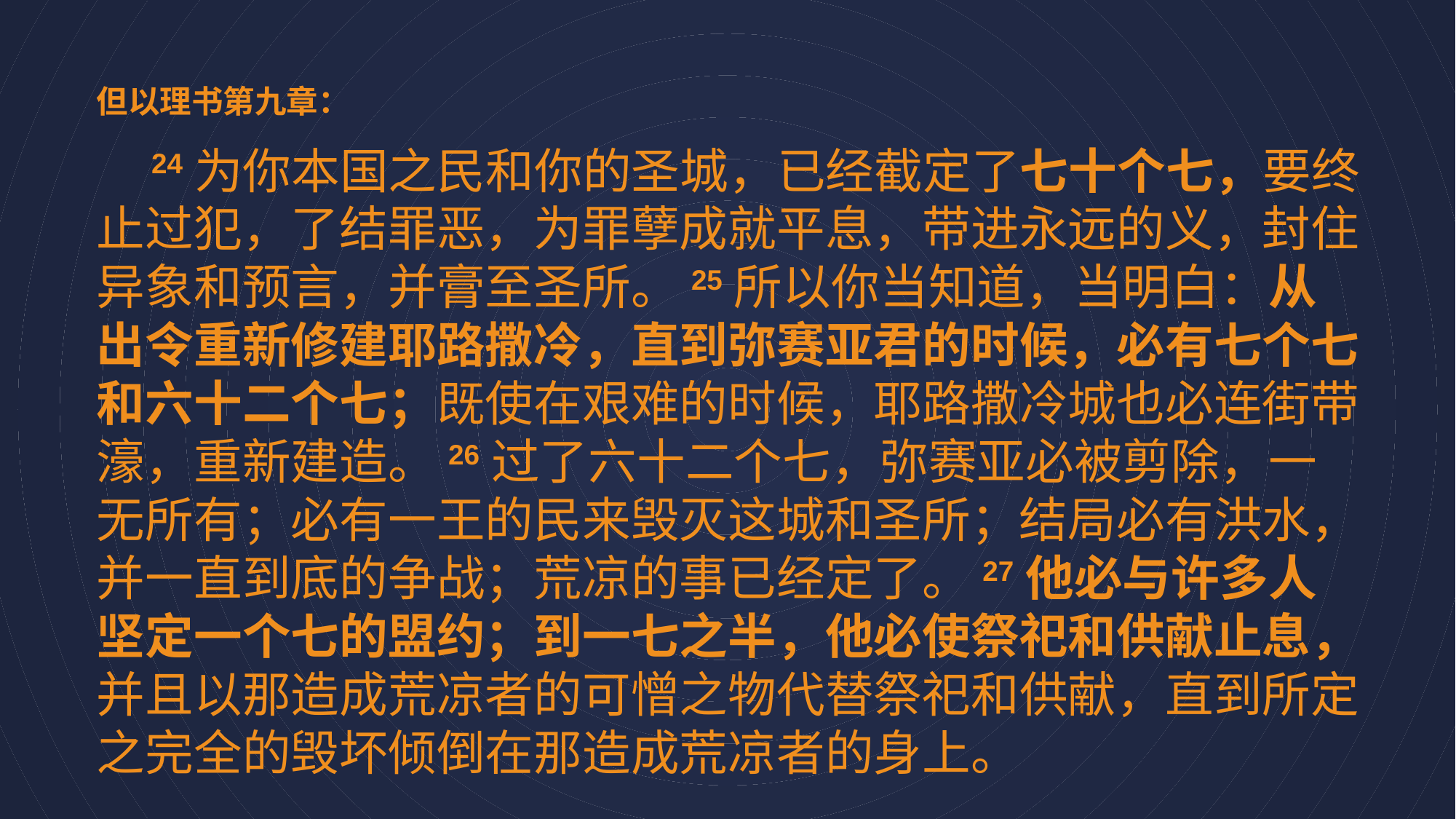

但以理书第九章：
       24为你本国之民和你的圣城，已经截定了七十个七，要终止过犯，了结罪恶，为罪孽成就平息，带进永远的义，封住异象和预言，并膏至圣所。25所以你当知道，当明白：从出令重新修建耶路撒冷，直到弥赛亚君的时候，必有七个七和六十二个七；既使在艰难的时候，耶路撒冷城也必连街带濠，重新建造。26过了六十二个七，弥赛亚必被剪除，一无所有；必有一王的民来毁灭这城和圣所；结局必有洪水，并一直到底的争战；荒凉的事已经定了。27他必与许多人坚定一个七的盟约；到一七之半，他必使祭祀和供献止息，并且以那造成荒凉者的可憎之物代替祭祀和供献，直到所定之完全的毁坏倾倒在那造成荒凉者的身上。